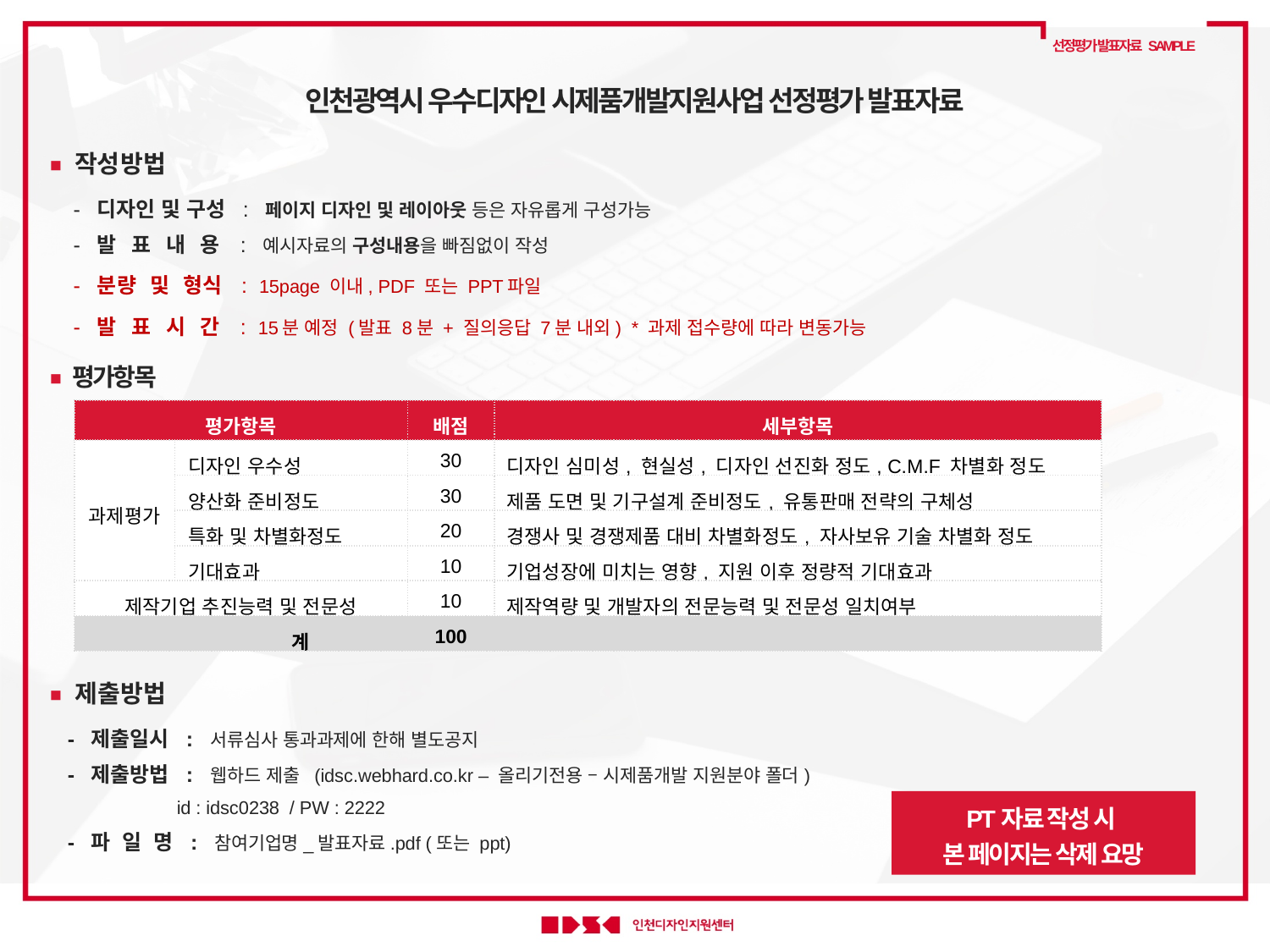

선정평가 발표자료 SAMPLE
인천광역시 우수디자인 시제품개발지원사업 선정평가 발표자료
◾ 작성방법
    -  디자인 및 구성  :  페이지 디자인 및 레이아웃 등은 자유롭게 구성가능
    -  발  표  내  용  :  예시자료의 구성내용을 빠짐없이 작성
    -  분량  및  형식  :  15page 이내, PDF 또는 PPT파일
    -  발  표  시  간  :  15분 예정 (발표 8분 + 질의응답 7분 내외)  * 과제 접수량에 따라 변동가능
◾ 평가항목
| 평가항목 |  |  | 배점 | 세부항목 |
| --- | --- | --- | --- | --- |
| 과제평가 | 디자인 우수성 |  | 30 | 디자인 심미성, 현실성, 디자인 선진화 정도, C.M.F 차별화 정도 |
|  | 양산화 준비정도 |  | 30 | 제품 도면 및 기구설계 준비정도, 유통판매 전략의 구체성 |
|  | 특화 및 차별화정도 |  | 20 | 경쟁사 및 경쟁제품 대비 차별화정도, 자사보유 기술 차별화 정도 |
|  | 기대효과 |  | 10 | 기업성장에 미치는 영향, 지원 이후 정량적 기대효과 |
| 제작기업 추진능력 및 전문성 |  |  | 10 | 제작역량 및 개발자의 전문능력 및 전문성 일치여부 |
|  |  | 계 | 100 |  |
◾ 제출방법
   -  제출일시  :  서류심사 통과과제에 한해 별도공지
   -  제출방법  :  웹하드 제출  (idsc.webhard.co.kr – 올리기전용 – 시제품개발 지원분야 폴더)
                         id : idsc0238  / PW : 2222
   -  파  일  명  :  참여기업명_발표자료.pdf (또는 ppt)
PT자료 작성 시
본 페이지는 삭제 요망